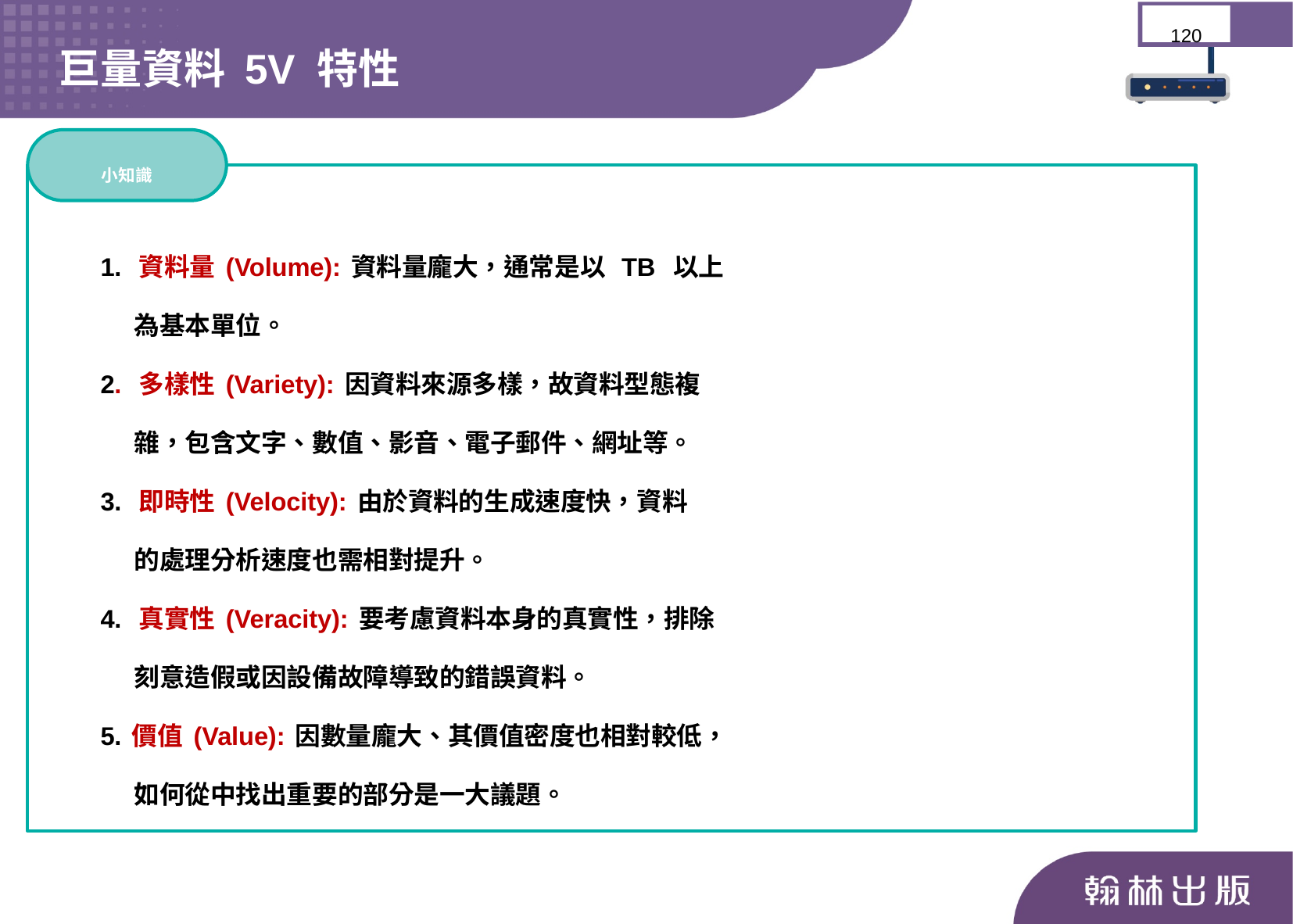

巨量資料 5V 特性

120
小知識

1. 資料量(Volume):資料量龐大，通常是以 TB 以上
    為基本單位。
2. 多樣性(Variety):因資料來源多樣，故資料型態複
    雜，包含文字、數值、影音、電子郵件、網址等。
3. 即時性(Velocity):由於資料的生成速度快，資料
    的處理分析速度也需相對提升。
4. 真實性(Veracity):要考慮資料本身的真實性，排除
    刻意造假或因設備故障導致的錯誤資料。
5.價值(Value):因數量龐大、其價值密度也相對較低，
    如何從中找出重要的部分是一大議題。